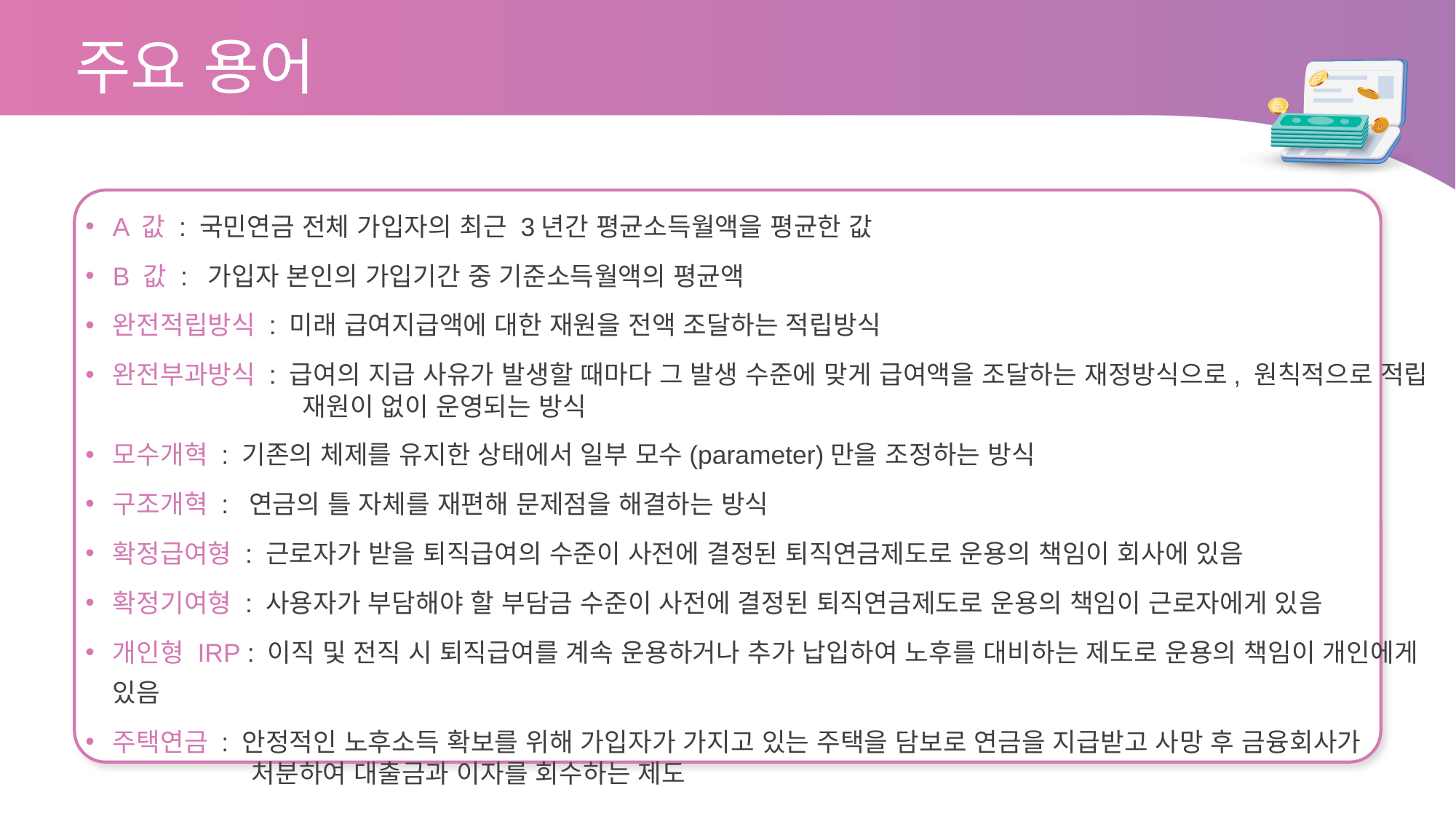

주요 용어

A 값 : 국민연금 전체 가입자의 최근 3년간 평균소득월액을 평균한 값
B 값 :  가입자 본인의 가입기간 중 기준소득월액의 평균액
완전적립방식 : 미래 급여지급액에 대한 재원을 전액 조달하는 적립방식
완전부과방식 : 급여의 지급 사유가 발생할 때마다 그 발생 수준에 맞게 급여액을 조달하는 재정방식으로, 원칙적으로 적립
                             재원이 없이 운영되는 방식
모수개혁 : 기존의 체제를 유지한 상태에서 일부 모수(parameter)만을 조정하는 방식
구조개혁 :  연금의 틀 자체를 재편해 문제점을 해결하는 방식
확정급여형 : 근로자가 받을 퇴직급여의 수준이 사전에 결정된 퇴직연금제도로 운용의 책임이 회사에 있음
확정기여형 : 사용자가 부담해야 할 부담금 수준이 사전에 결정된 퇴직연금제도로 운용의 책임이 근로자에게 있음
개인형 IRP : 이직 및 전직 시 퇴직급여를 계속 운용하거나 추가 납입하여 노후를 대비하는 제도로 운용의 책임이 개인에게 있음
주택연금 : 안정적인 노후소득 확보를 위해 가입자가 가지고 있는 주택을 담보로 연금을 지급받고 사망 후 금융회사가
                      처분하여 대출금과 이자를 회수하는 제도